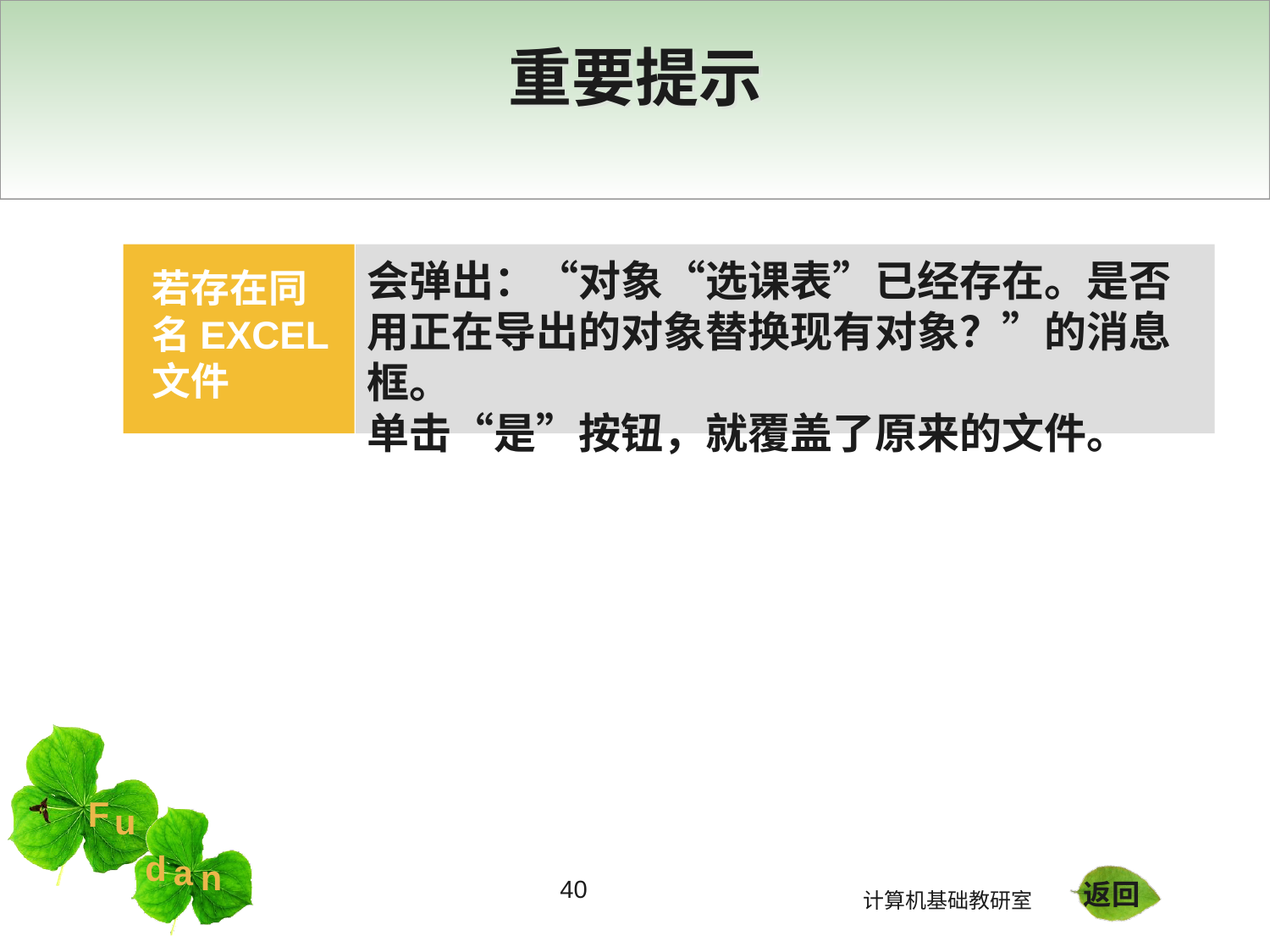

# 重要提示

会弹出：“对象“选课表”已经存在。是否用正在导出的对象替换现有对象？”的消息框。
单击“是”按钮，就覆盖了原来的文件。
若存在同名EXCEL文件
40
返回